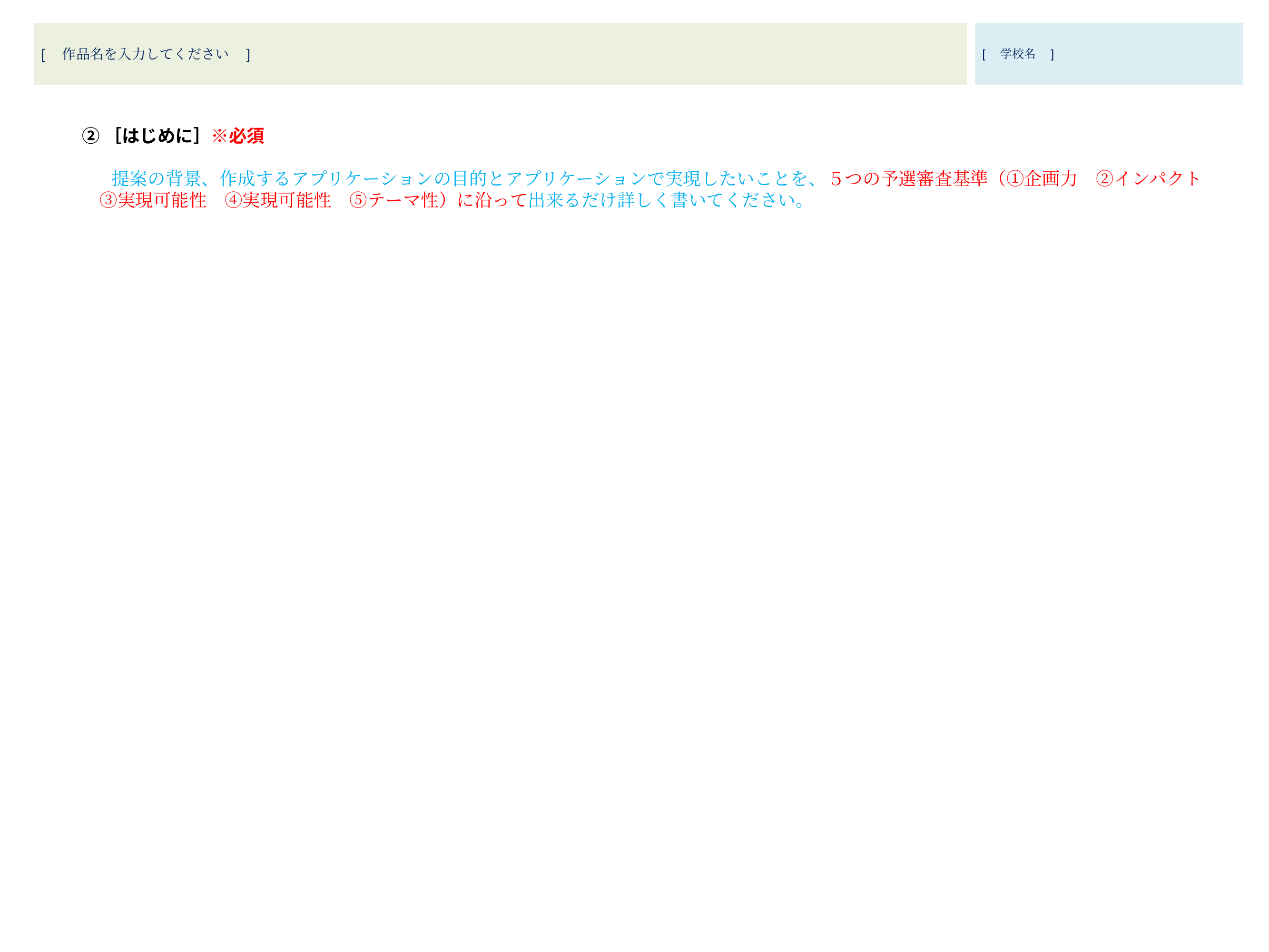

[　作品名を入力してください　]
[　学校名　]
②［はじめに］※必須

　提案の背景、作成するアプリケーションの目的とアプリケーションで実現したいことを、５つの予選審査基準（①企画力　②インパクト　③実現可能性　④実現可能性　⑤テーマ性）に沿って出来るだけ詳しく書いてください。